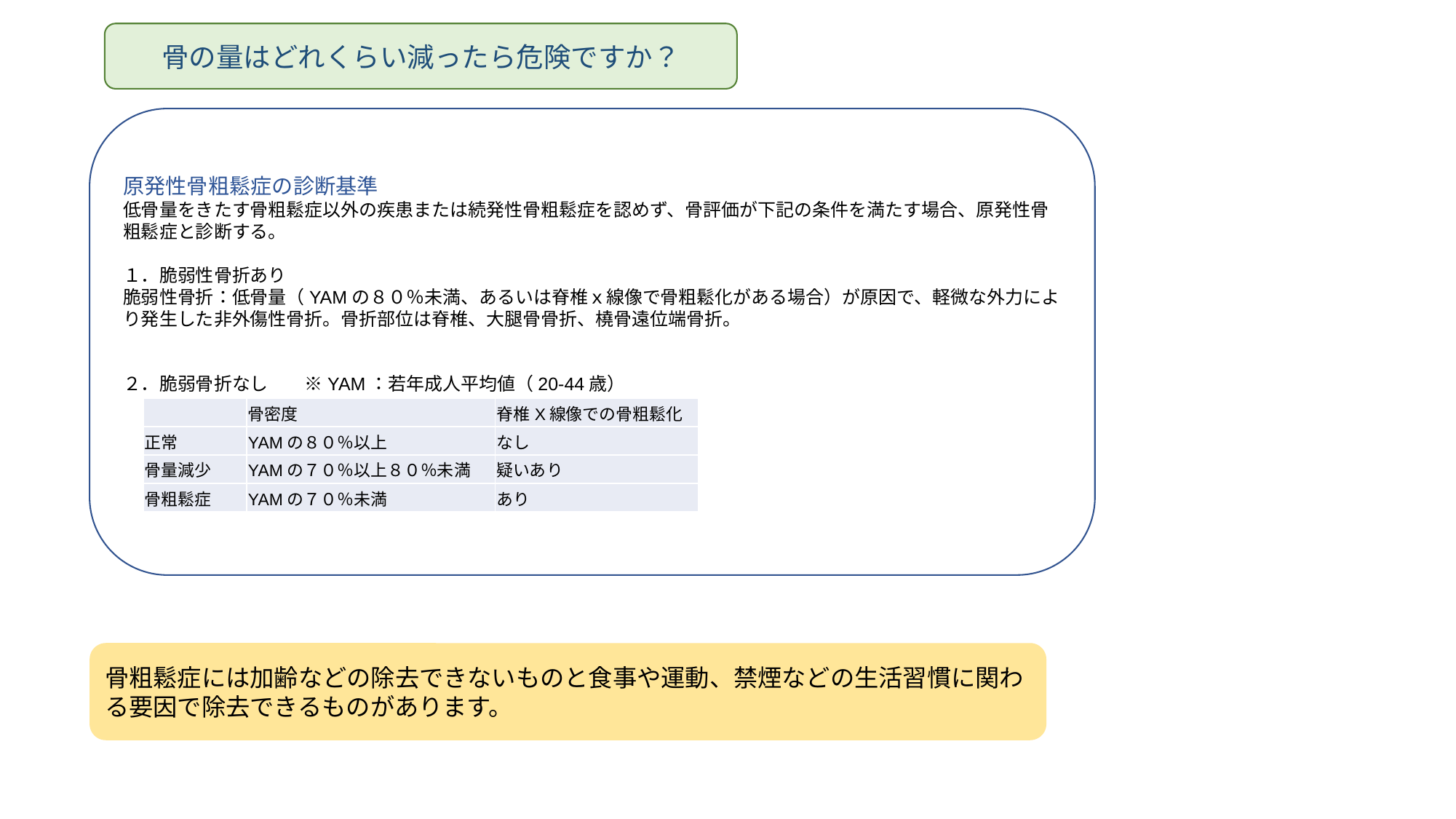

骨の量はどれくらい減ったら危険ですか？
原発性骨粗鬆症の診断基準
低骨量をきたす骨粗鬆症以外の疾患または続発性骨粗鬆症を認めず、骨評価が下記の条件を満たす場合、原発性骨粗鬆症と診断する。

１．脆弱性骨折あり
脆弱性骨折：低骨量（YAMの８０％未満、あるいは脊椎ｘ線像で骨粗鬆化がある場合）が原因で、軽微な外力により発生した非外傷性骨折。骨折部位は脊椎、大腿骨骨折、橈骨遠位端骨折。

２．脆弱骨折なし　　※YAM：若年成人平均値（20-44歳）

|  | 骨密度 | 脊椎X線像での骨粗鬆化 |
| --- | --- | --- |
| 正常 | YAMの８０％以上 | なし |
| 骨量減少 | YAMの７０％以上８０％未満 | 疑いあり |
| 骨粗鬆症 | YAMの７０％未満 | あり |
骨粗鬆症には加齢などの除去できないものと食事や運動、禁煙などの生活習慣に関わる要因で除去できるものがあります。